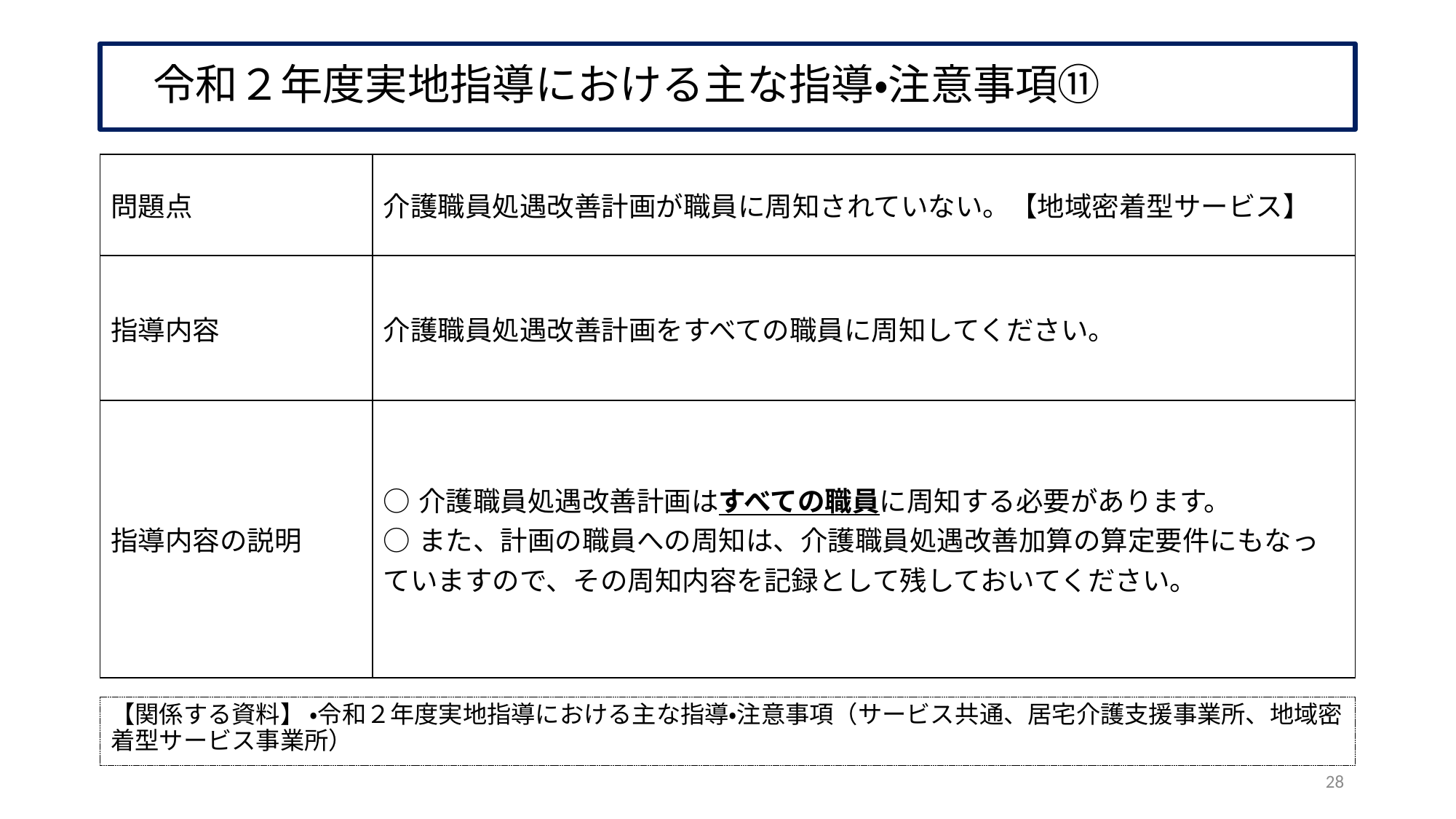

# 令和２年度実地指導における主な指導・注意事項⑪
| 問題点 | 介護職員処遇改善計画が職員に周知されていない。【地域密着型サービス】 |
| --- | --- |
| 指導内容 | 介護職員処遇改善計画をすべての職員に周知してください。 |
| 指導内容の説明 | ○介護職員処遇改善計画はすべての職員に周知する必要があります。 ○また、計画の職員への周知は、介護職員処遇改善加算の算定要件にもなっていますので、その周知内容を記録として残しておいてください。 |
【関係する資料】 ・令和２年度実地指導における主な指導・注意事項（サービス共通、居宅介護支援事業所、地域密着型サービス事業所）
28